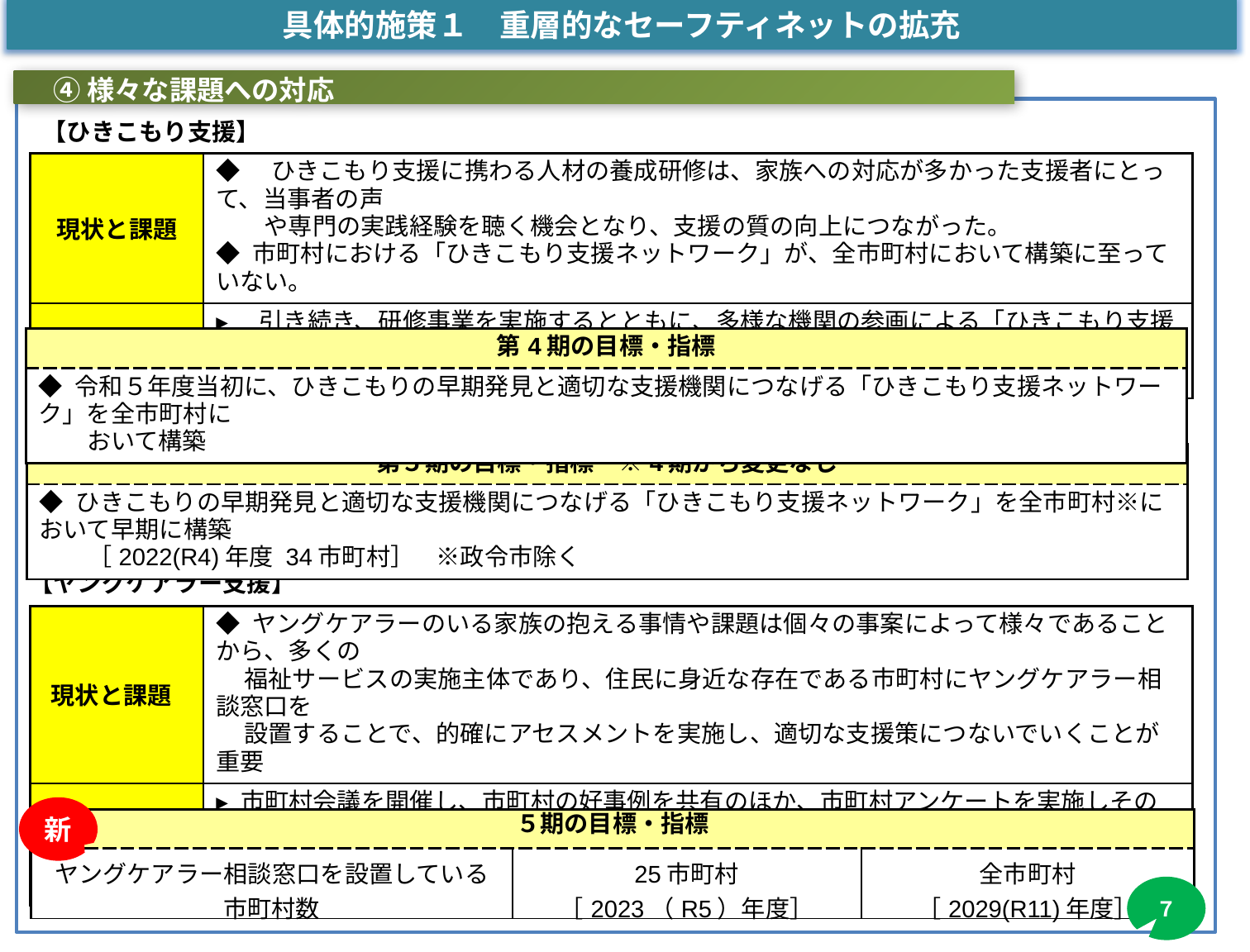

具体的施策１　重層的なセーフティネットの拡充
　④ 様々な課題への対応

【ひきこもり支援】
| 現状と課題 | ◆　ひきこもり支援に携わる人材の養成研修は、家族への対応が多かった支援者にとって、当事者の声 　　や専門の実践経験を聴く機会となり、支援の質の向上につながった。 ◆ 市町村における「ひきこもり支援ネットワーク」が、全市町村において構築に至っていない。 |
| --- | --- |
| 今後の方向性 | ▸　引き続き、研修事業を実施するとともに、多様な機関の参画による「ひきこもり支援ネットワーク」の 　　構築を働きかける。 |
| 第4期の目標・指標 |
| --- |
| ◆ 令和５年度当初に、ひきこもりの早期発見と適切な支援機関につなげる「ひきこもり支援ネットワーク」を全市町村に 　　おいて構築 |
| 第５期の目標・指標　※4期から変更なし |
| --- |
| ◆ ひきこもりの早期発見と適切な支援機関につなげる「ひきこもり支援ネットワーク」を全市町村※において早期に構築 　　［2022(R4)年度 34市町村］ ※政令市除く |
【ヤングケアラー支援】
| 現状と課題 | ◆ ヤングケアラーのいる家族の抱える事情や課題は個々の事案によって様々であることから、多くの 福祉サービスの実施主体であり、住民に身近な存在である市町村にヤングケアラー相談窓口を 設置することで、的確にアセスメントを実施し、適切な支援策につないでいくことが重要 |
| --- | --- |
| 今後の方向性 | ▸ 市町村会議を開催し、市町村の好事例を共有のほか、市町村アンケートを実施しその結果を 　　フィードバックする。 ▸ ヤングケアラー支援への理解を深めるため、市町村担当職員等研修を実施する。 |
新
| ５期の目標・指標 |  |  |
| --- | --- | --- |
| ヤングケアラー相談窓口を設置している 市町村数 | 25市町村 ［2023（R5）年度］ | 全市町村 ［2029(R11)年度］ |
７